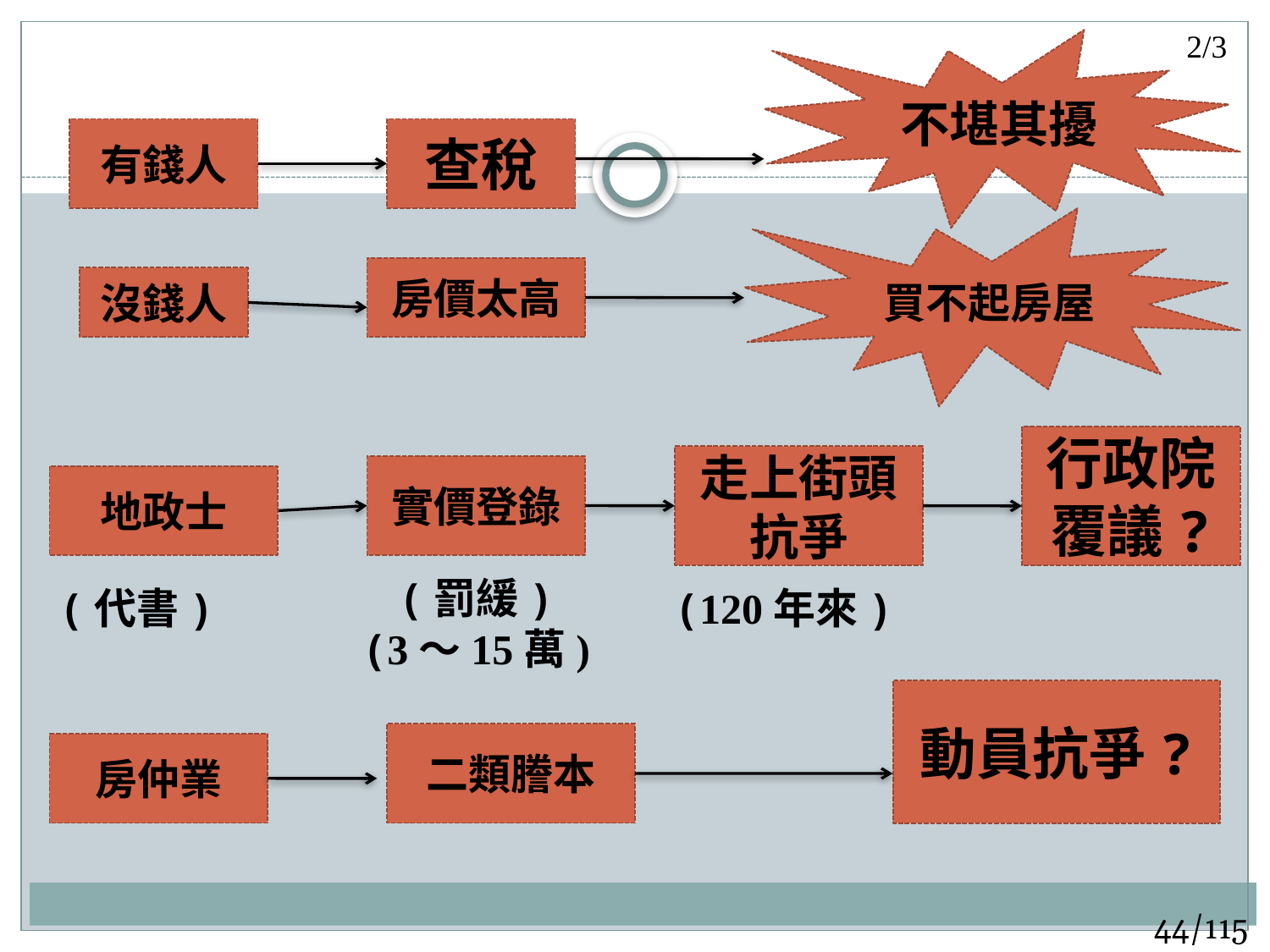

2/3
不堪其擾
有錢人
查稅
買不起房屋
房價太高
沒錢人
行政院覆議?
走上街頭
抗爭
實價登錄
地政士
(罰緩)
(3～15萬)
(代書)
(120年來)
動員抗爭?
二類謄本
房仲業